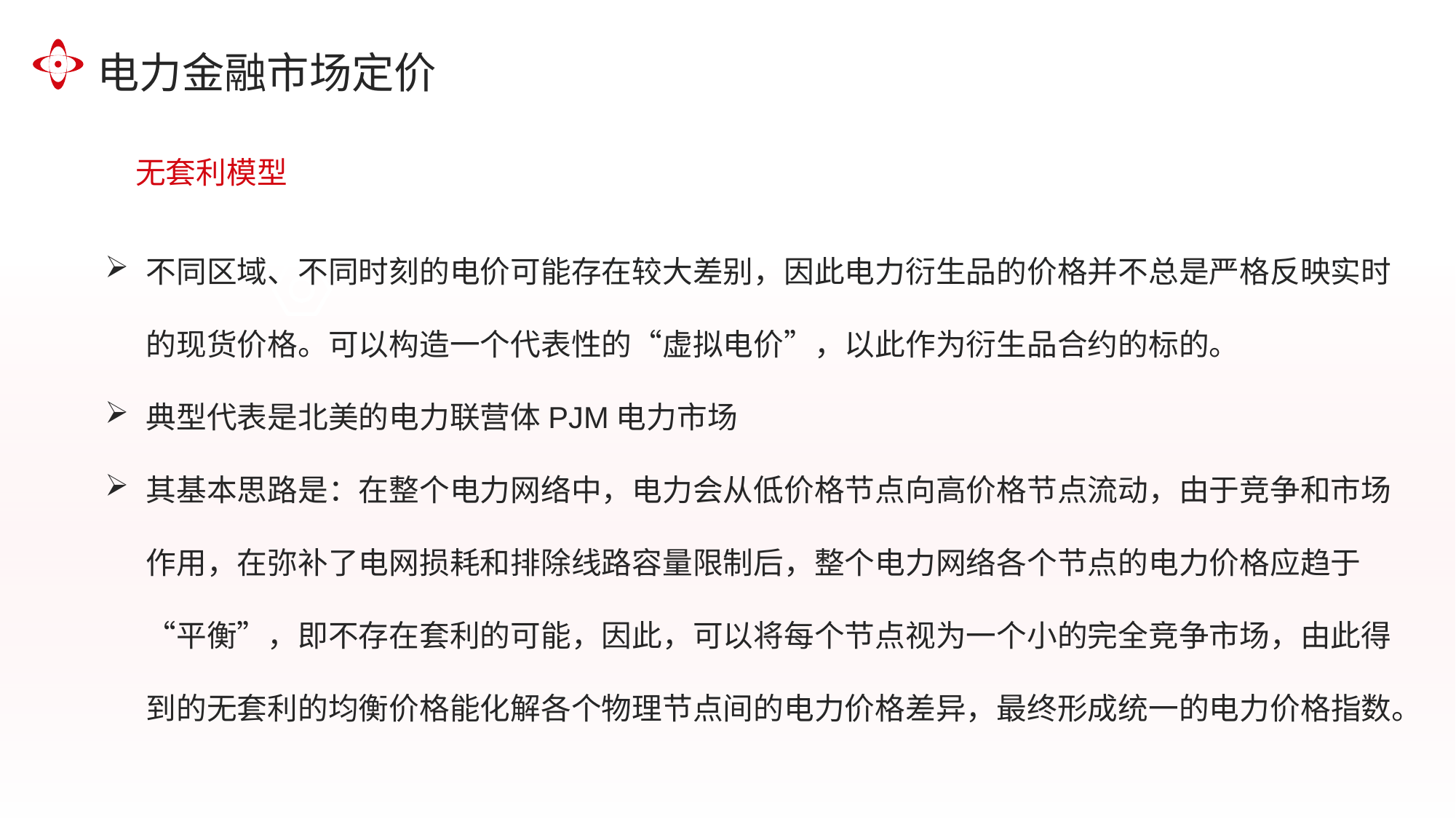

电力金融市场定价

无套利模型
不同区域、不同时刻的电价可能存在较大差别，因此电力衍生品的价格并不总是严格反映实时的现货价格。可以构造一个代表性的“虚拟电价”，以此作为衍生品合约的标的。
典型代表是北美的电力联营体PJM电力市场
其基本思路是：在整个电力网络中，电力会从低价格节点向高价格节点流动，由于竞争和市场作用，在弥补了电网损耗和排除线路容量限制后，整个电力网络各个节点的电力价格应趋于“平衡”，即不存在套利的可能，因此，可以将每个节点视为一个小的完全竞争市场，由此得到的无套利的均衡价格能化解各个物理节点间的电力价格差异，最终形成统一的电力价格指数。